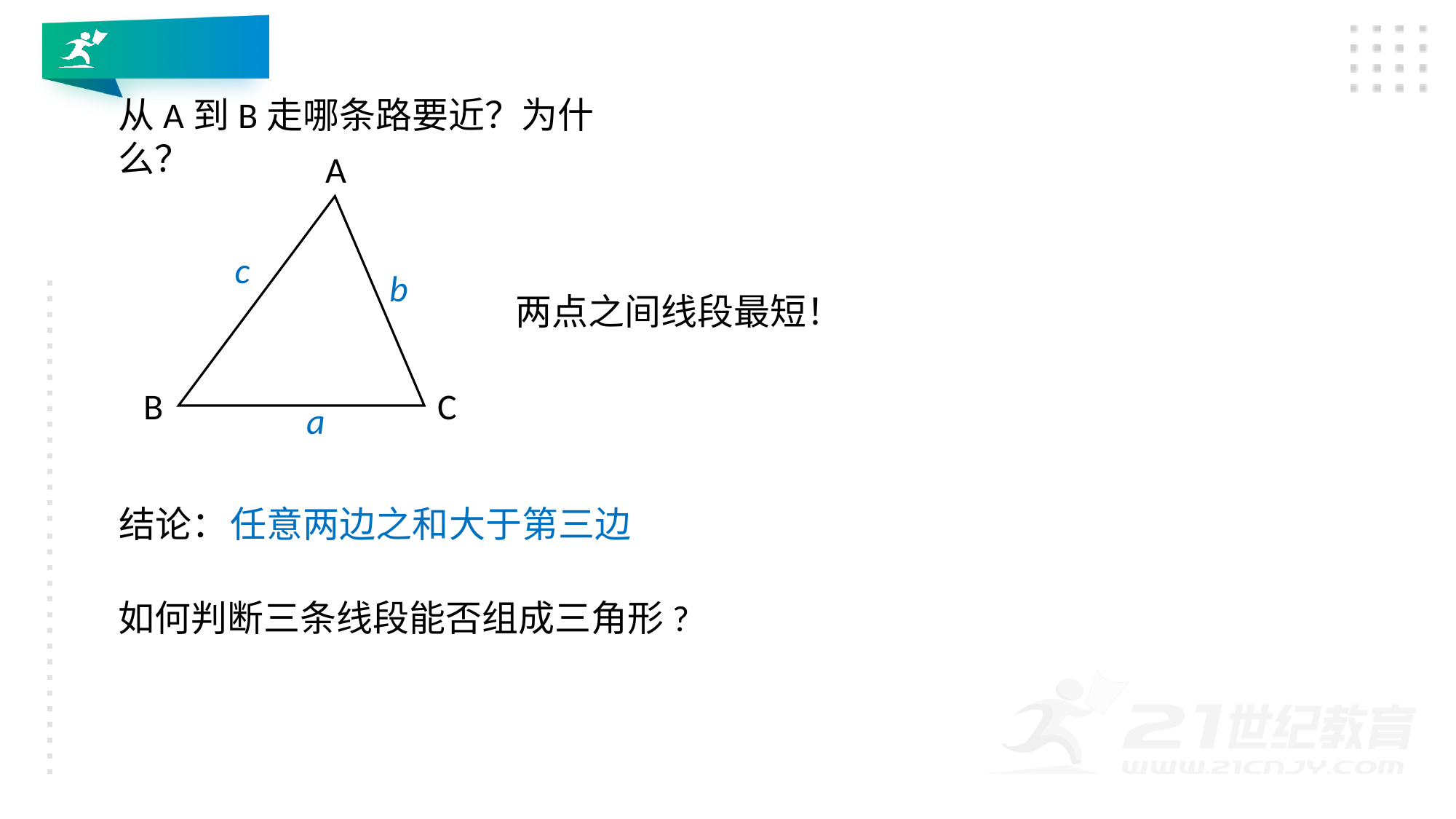

从A到B走哪条路要近？为什么？
A

c
b
B
C
a
两点之间线段最短！
结论：
任意两边之和大于第三边
如何判断三条线段能否组成三角形?